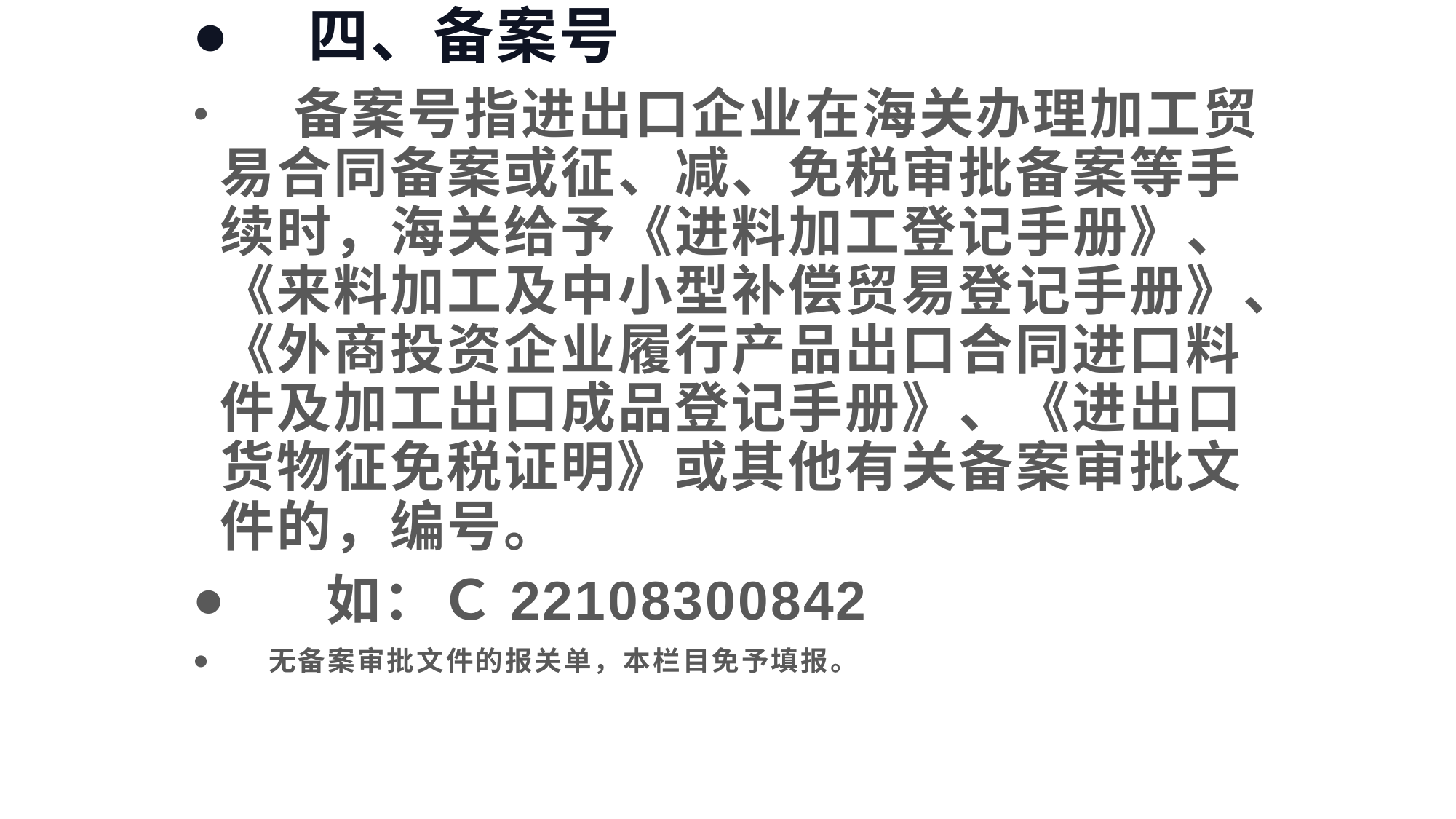

四、备案号
        备案号指进出口企业在海关办理加工贸易合同备案或征、减、免税审批备案等手续时，海关给予《进料加工登记手册》、《来料加工及中小型补偿贸易登记手册》、《外商投资企业履行产品出口合同进口料件及加工出口成品登记手册》、《进出口货物征免税证明》或其他有关备案审批文件的，编号。
      如：Ｃ22108300842
     无备案审批文件的报关单，本栏目免予填报。